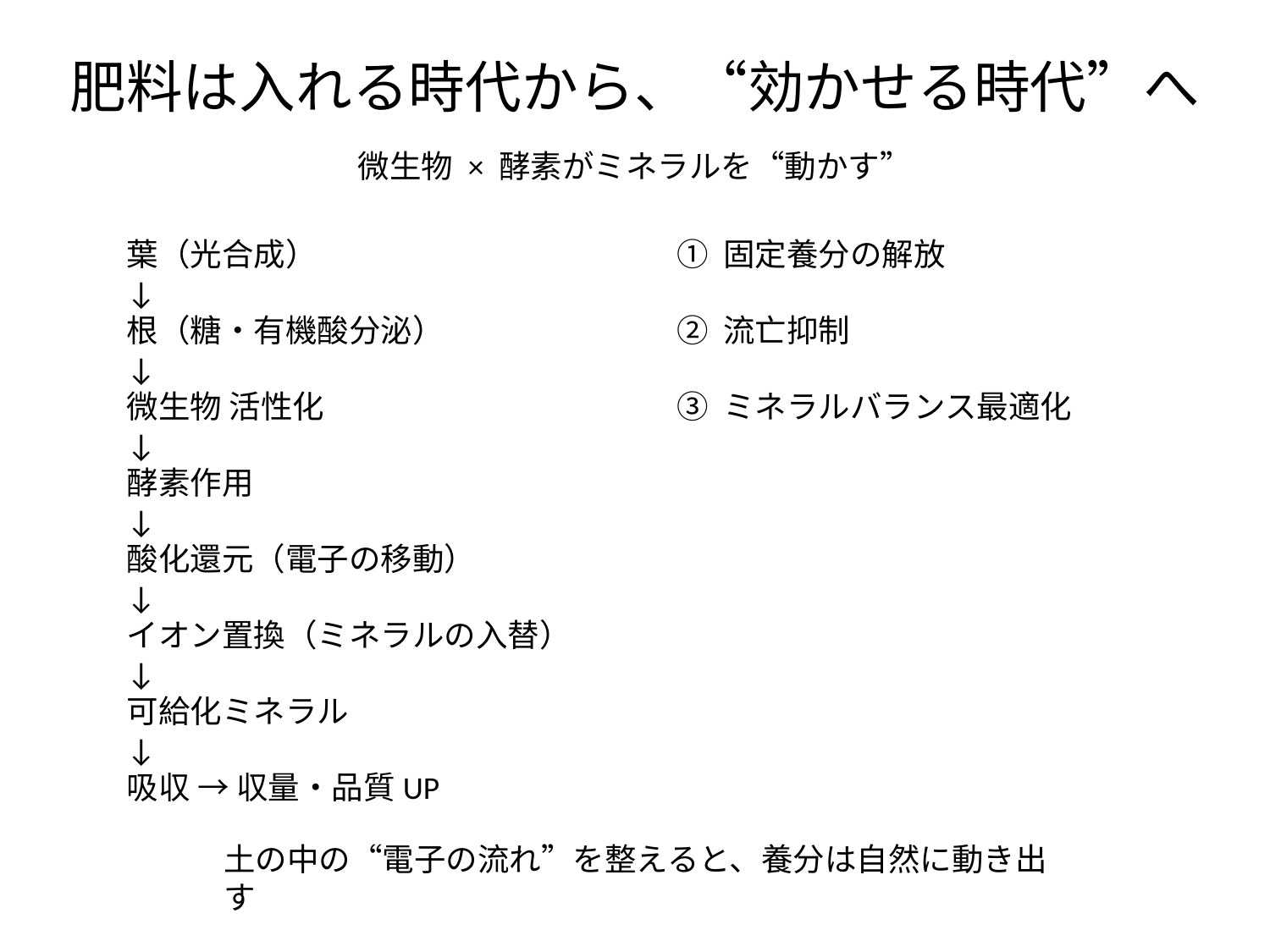

肥料は入れる時代から、“効かせる時代”へ
微生物 × 酵素がミネラルを“動かす”
葉（光合成）
↓
根（糖・有機酸分泌）
↓
微生物 活性化
↓
酵素作用
↓
酸化還元（電子の移動）
↓
イオン置換（ミネラルの入替）
↓
可給化ミネラル
↓
吸収 → 収量・品質UP
① 固定養分の解放

② 流亡抑制

③ ミネラルバランス最適化
土の中の“電子の流れ”を整えると、養分は自然に動き出す